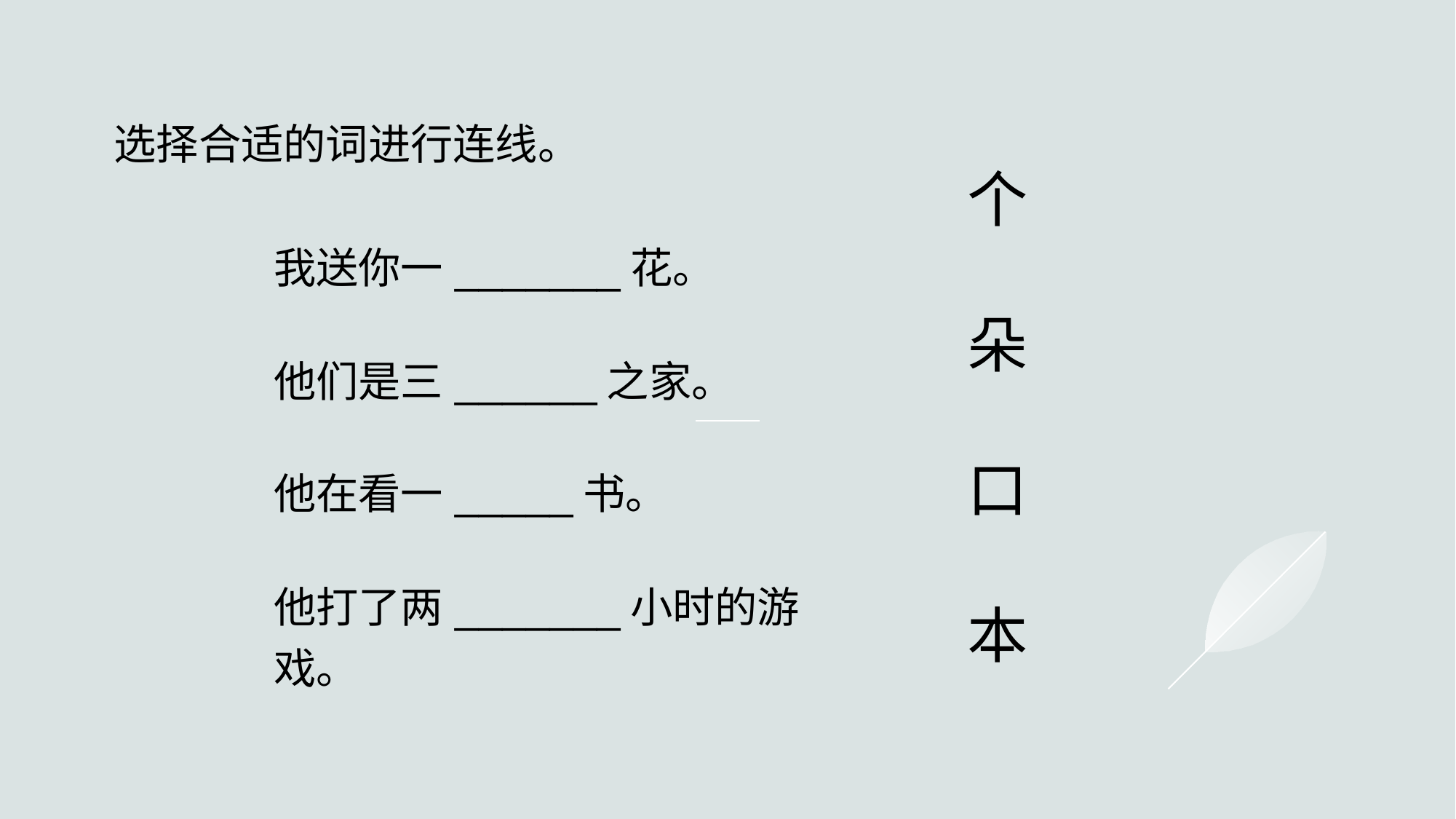

选择合适的词进行连线。
个

朵

口

本

| 我送你一\_\_\_\_\_\_\_花。 |
| --- |
| 他们是三\_\_\_\_\_\_之家。 |
| 他在看一\_\_\_\_\_书。 |
| 他打了两\_\_\_\_\_\_\_小时的游戏。 |